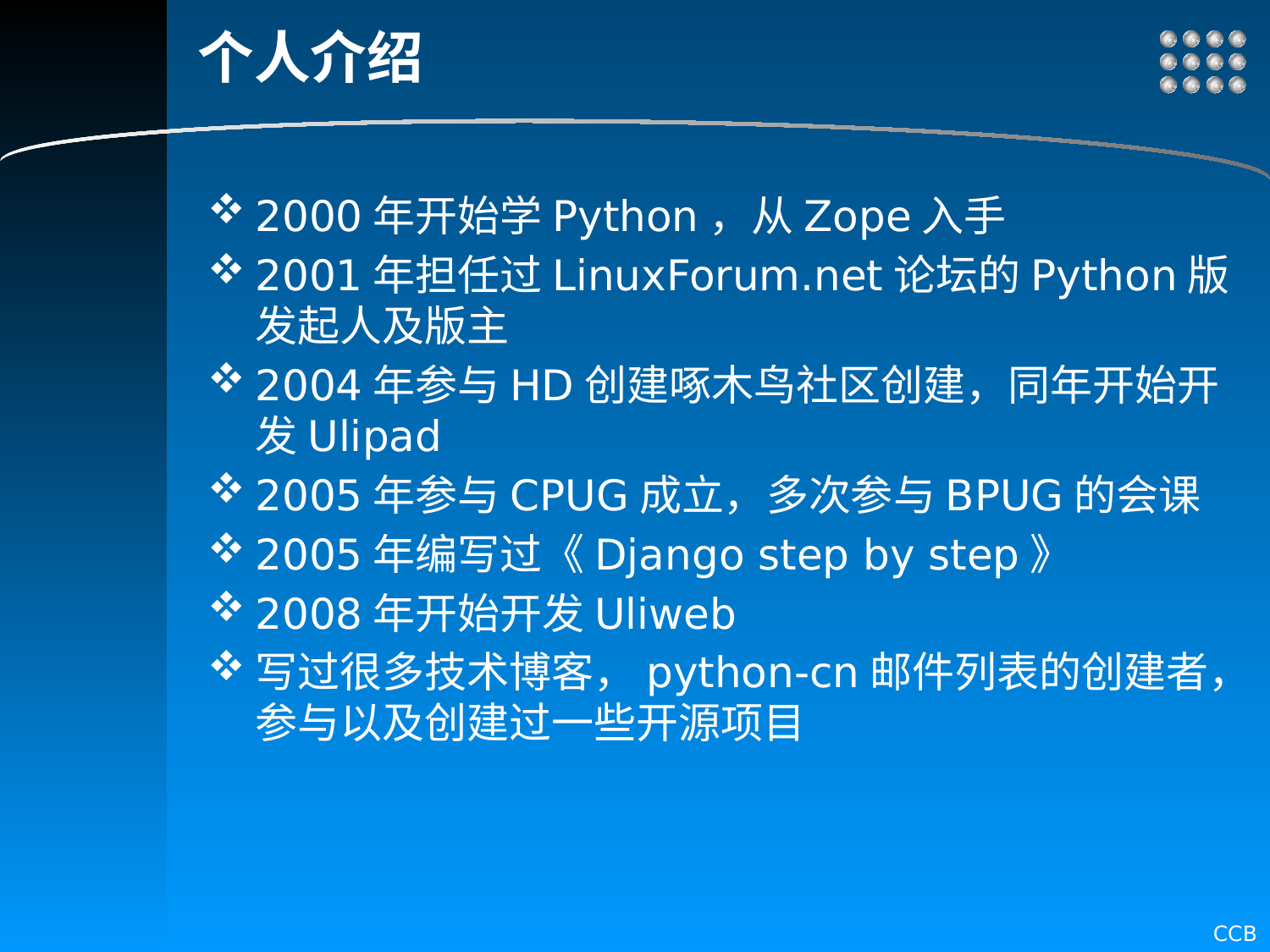

# 个人介绍
2000年开始学Python，从Zope入手
2001年担任过LinuxForum.net论坛的Python版发起人及版主
2004年参与HD创建啄木鸟社区创建，同年开始开发Ulipad
2005年参与CPUG成立，多次参与BPUG的会课
2005年编写过《Django step by step》
2008年开始开发Uliweb
写过很多技术博客，python-cn邮件列表的创建者，参与以及创建过一些开源项目